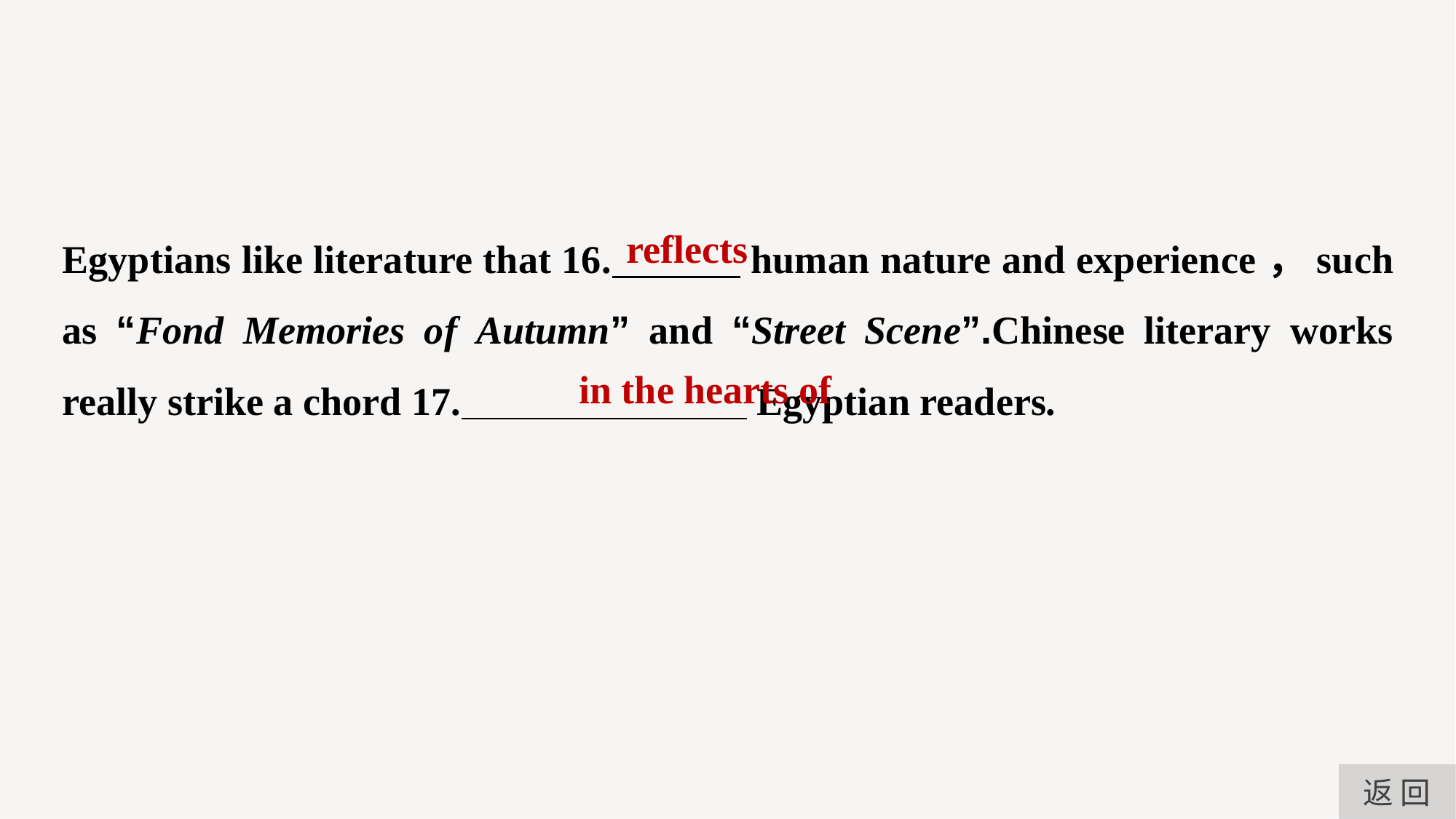

Egyptians like literature that 16.             human nature and experience，such as “Fond Memories of Autumn” and “Street Scene”.Chinese literary works really strike a chord 17.                              Egyptian readers.
reflects
in the hearts of
返 回